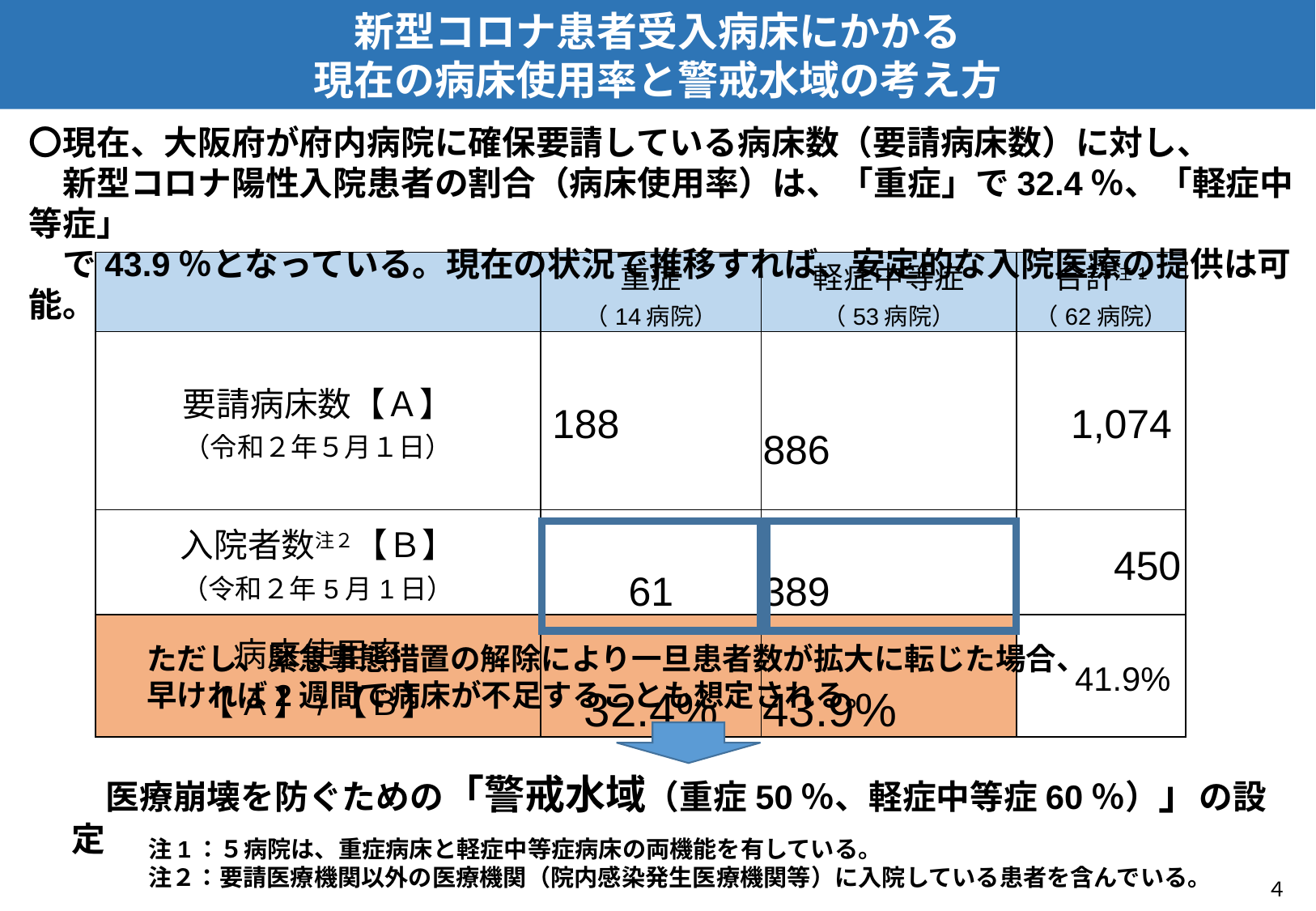

新型コロナ患者受入病床にかかる
現在の病床使用率と警戒水域の考え方
〇現在、大阪府が府内病院に確保要請している病床数（要請病床数）に対し、
　新型コロナ陽性入院患者の割合（病床使用率）は、「重症」で32.4％、「軽症中等症」
　で43.9％となっている。現在の状況で推移すれば、安定的な入院医療の提供は可能。
|  | 重症 （14病院） | 軽症中等症 （53病院） | 合計注1 （62病院） |
| --- | --- | --- | --- |
| 要請病床数【Ａ】 （令和２年５月１日） | 188 | 886 | 1,074 |
| 入院者数注２【Ｂ】 （令和２年5月1日） | 61 | 389 | 450 |
| 病床使用率 【A】/【Ｂ】 | 32.4% | 43.9% | 41.9% |

ただし、緊急事態措置の解除により一旦患者数が拡大に転じた場合、
早ければ2週間で病床が不足することも想定される。

　医療崩壊を防ぐための「警戒水域（重症50％、軽症中等症60％）」の設定
注1：５病院は、重症病床と軽症中等症病床の両機能を有している。
注２：要請医療機関以外の医療機関（院内感染発生医療機関等）に入院している患者を含んでいる。
４